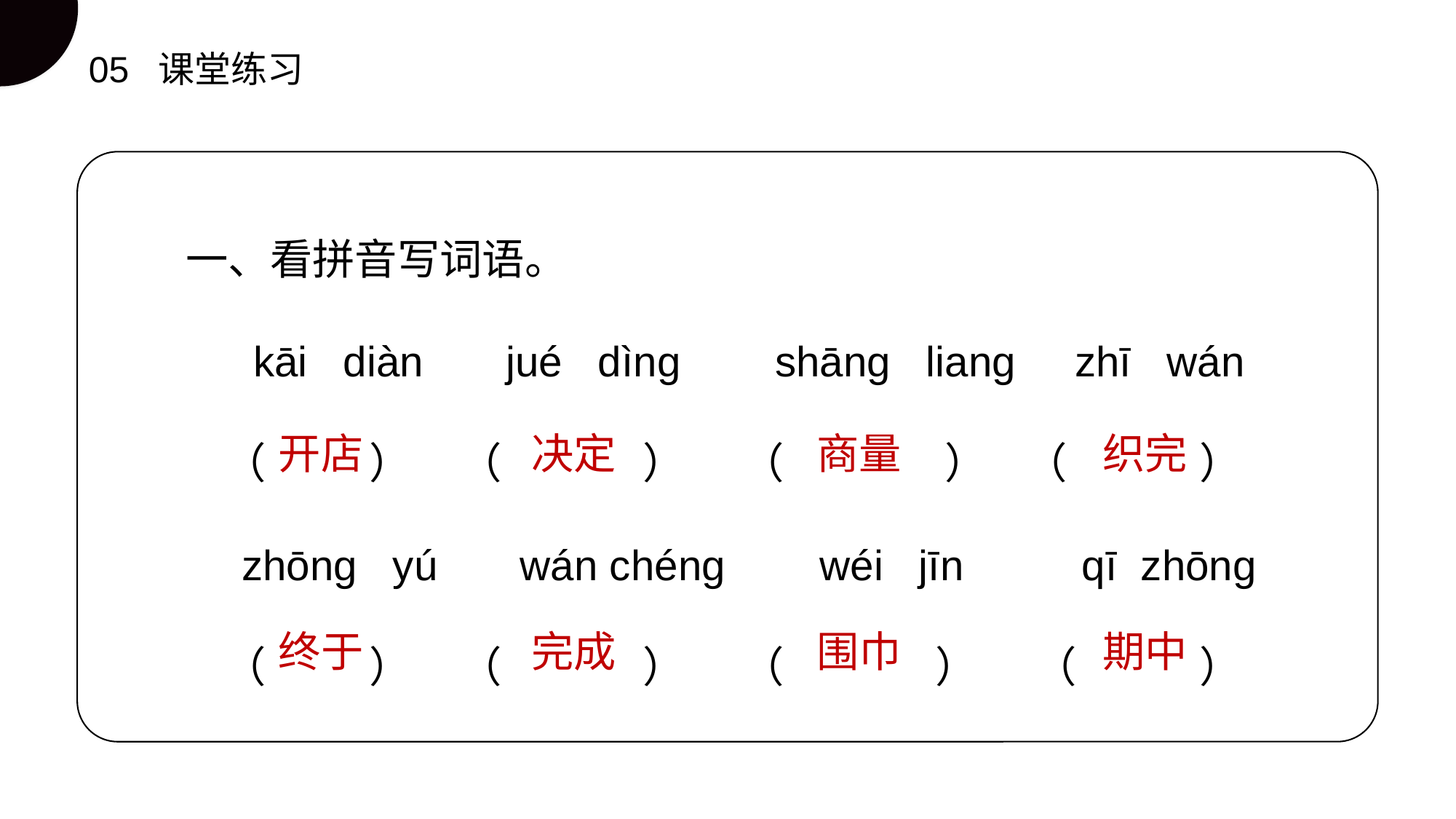

05  课堂练习
   一、看拼音写词语。
         kāi   diàn       jué   dìng        shāng   liang     zhī   wán
       （           ）     （               ）      （                 ）    （              ）
        zhōng   yú       wán chéng        wéi   jīn          qī  zhōng
       （           ）     （               ）      （                ）      （             ）
开店
决定
商量
织完
期中
终于
完成
围巾